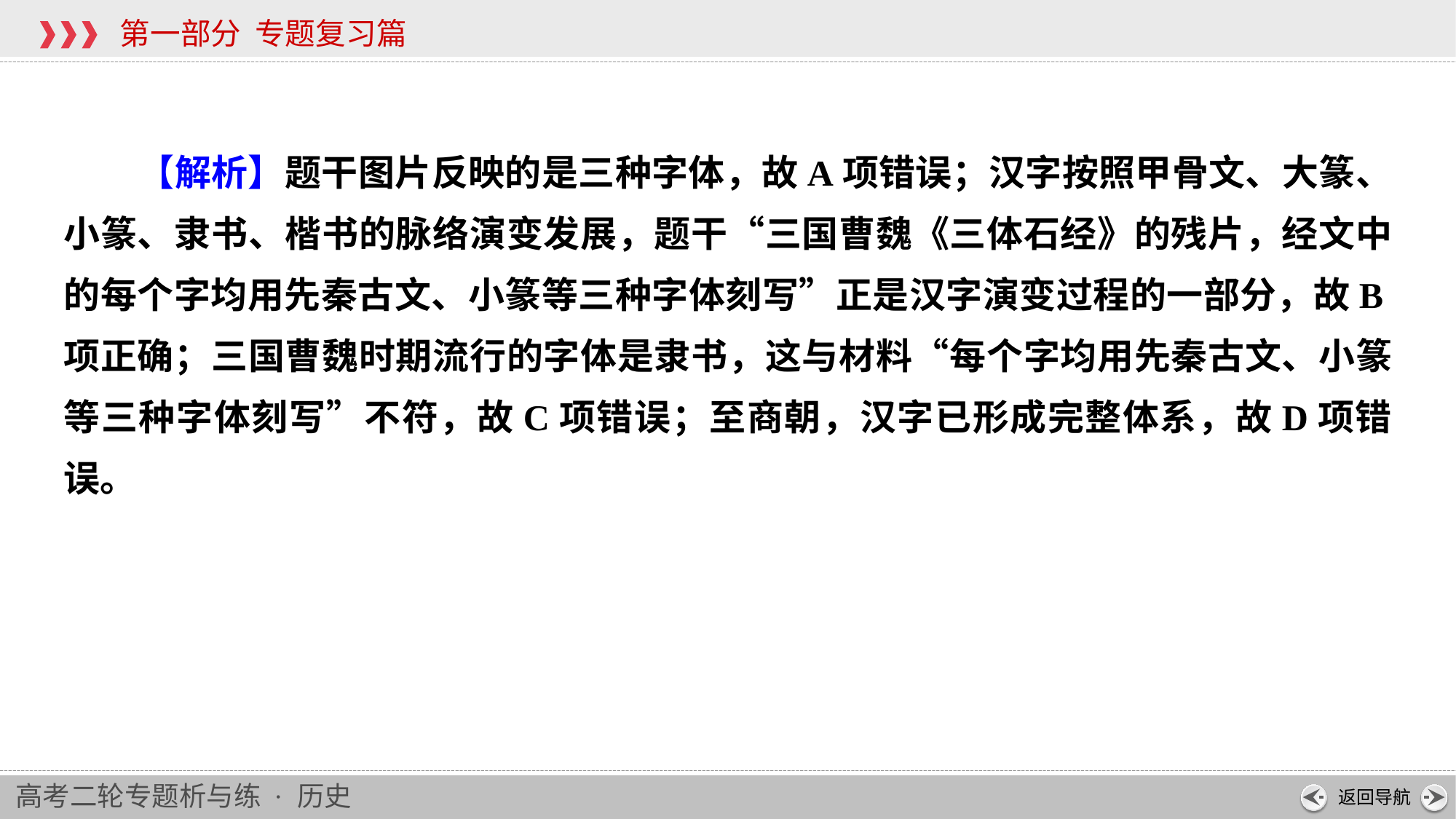

【解析】题干图片反映的是三种字体，故A项错误；汉字按照甲骨文、大篆、小篆、隶书、楷书的脉络演变发展，题干“三国曹魏《三体石经》的残片，经文中的每个字均用先秦古文、小篆等三种字体刻写”正是汉字演变过程的一部分，故B项正确；三国曹魏时期流行的字体是隶书，这与材料“每个字均用先秦古文、小篆等三种字体刻写”不符，故C项错误；至商朝，汉字已形成完整体系，故D项错误。